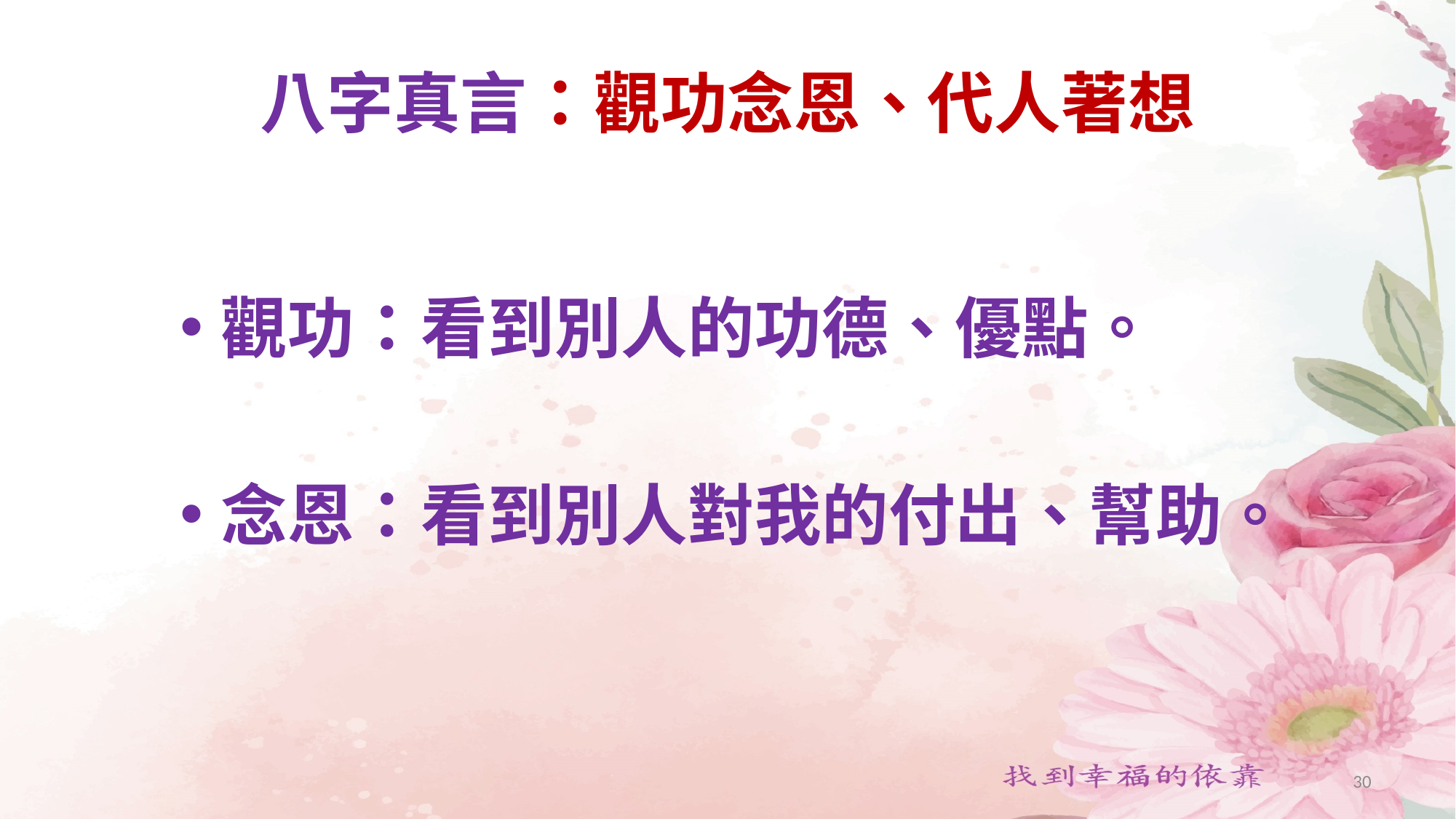

# 八字真言：觀功念恩、代人著想
觀功：看到別人的功德、優點。

念恩：看到別人對我的付出、幫助。
30